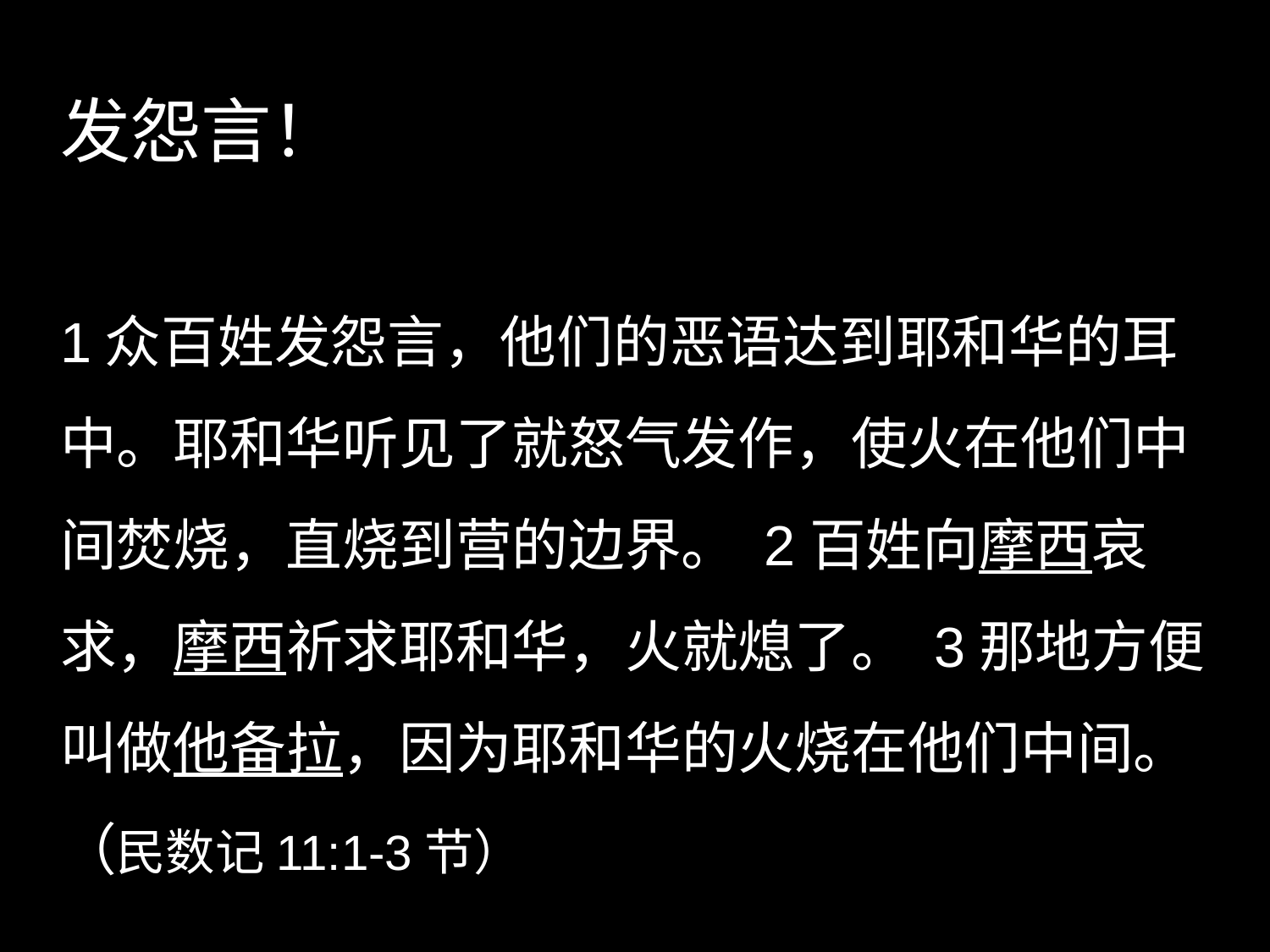

发怨言！
1众百姓发怨言，他们的恶语达到耶和华的耳中。耶和华听见了就怒气发作，使火在他们中间焚烧，直烧到营的边界。 2百姓向摩西哀求，摩西祈求耶和华，火就熄了。 3那地方便叫做他备拉，因为耶和华的火烧在他们中间。
（民数记11:1-3节）